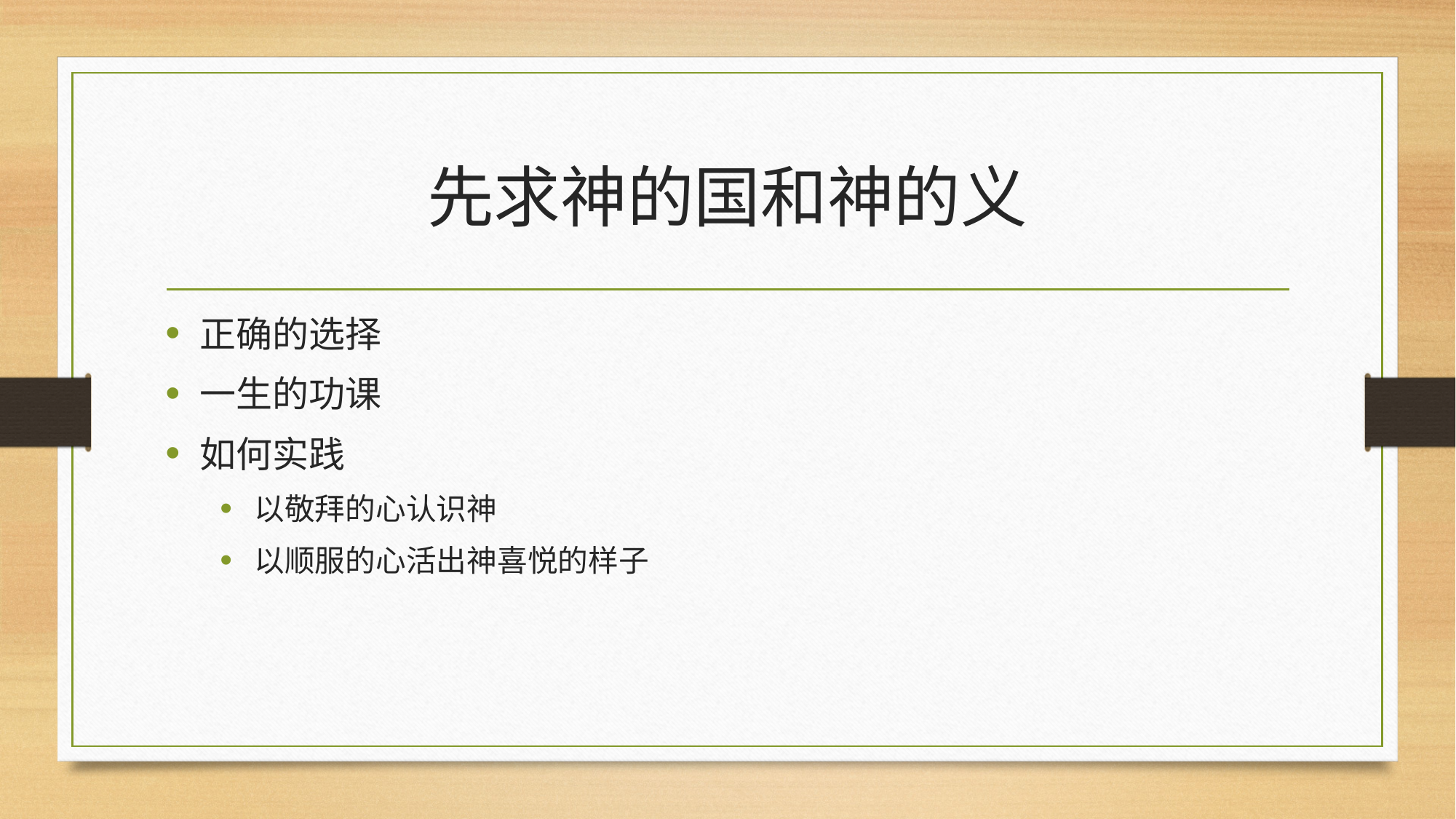

# 先求神的国和神的义
正确的选择
一生的功课
如何实践
以敬拜的心认识神
以顺服的心活出神喜悦的样子